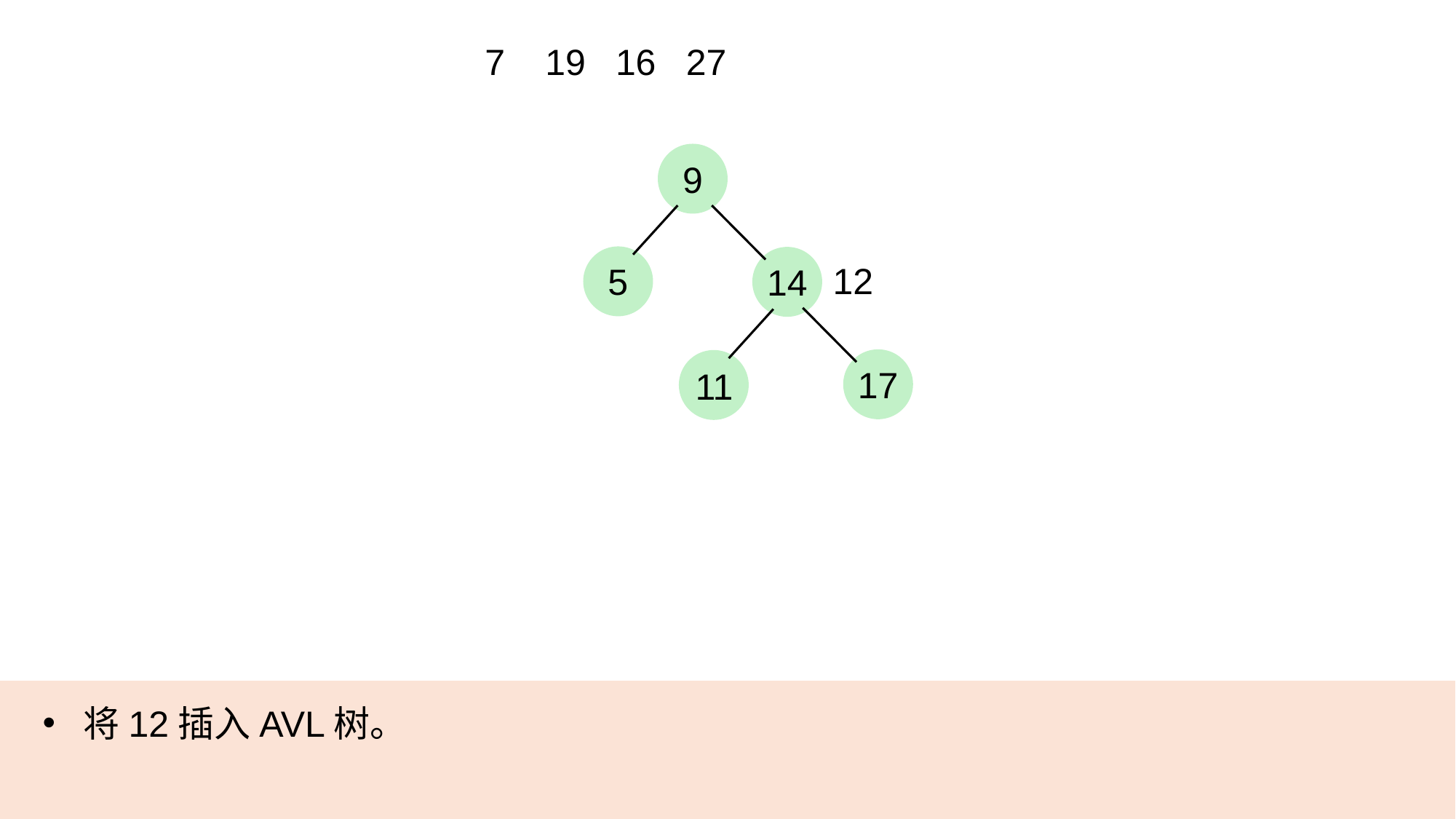

7
19
16
27

9

12
5
14

17
11

将12插入AVL树。